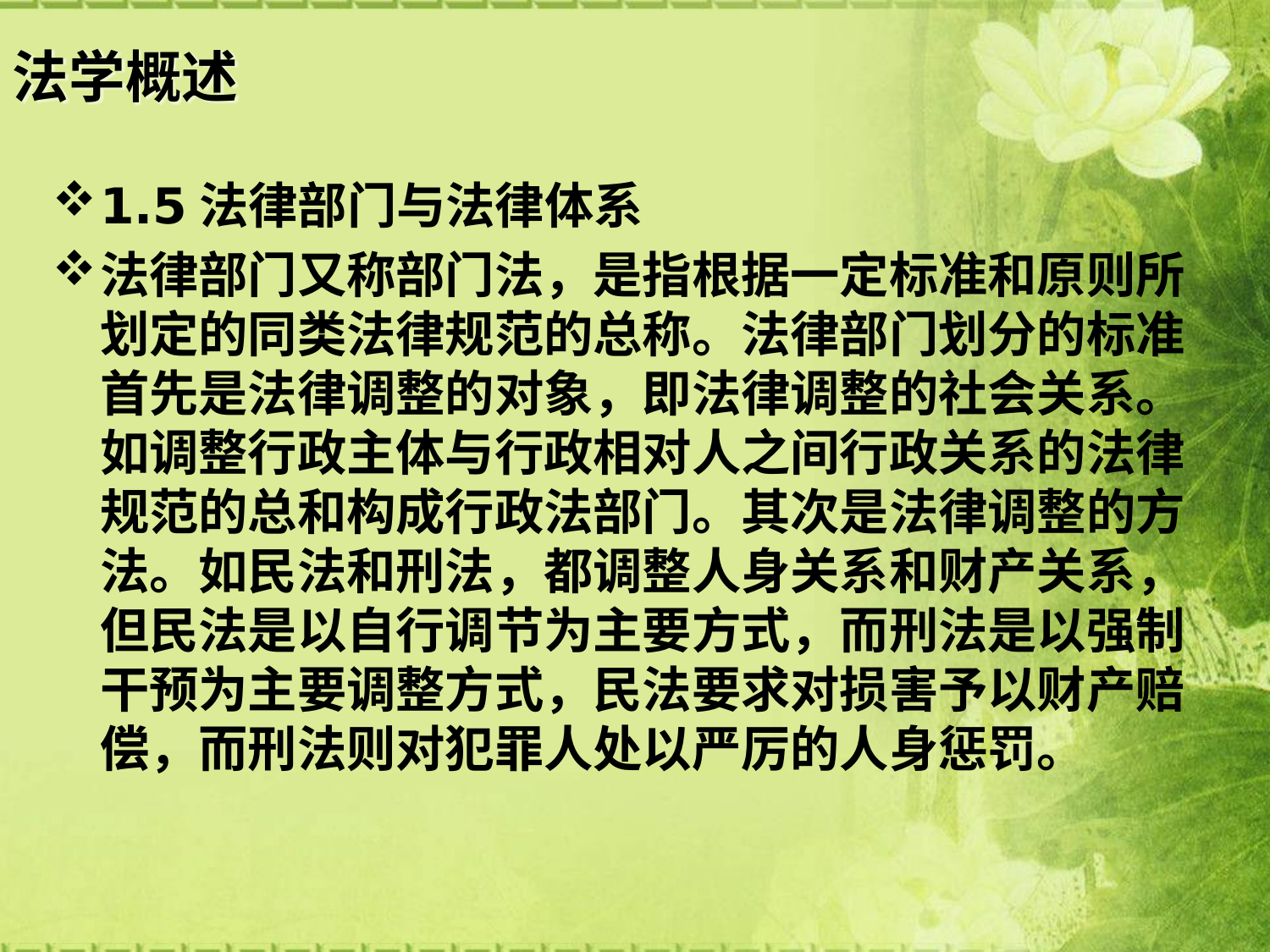

法学概述
1.5法律部门与法律体系
法律部门又称部门法，是指根据一定标准和原则所划定的同类法律规范的总称。法律部门划分的标准首先是法律调整的对象，即法律调整的社会关系。如调整行政主体与行政相对人之间行政关系的法律规范的总和构成行政法部门。其次是法律调整的方法。如民法和刑法，都调整人身关系和财产关系，但民法是以自行调节为主要方式，而刑法是以强制干预为主要调整方式，民法要求对损害予以财产赔偿，而刑法则对犯罪人处以严厉的人身惩罚。